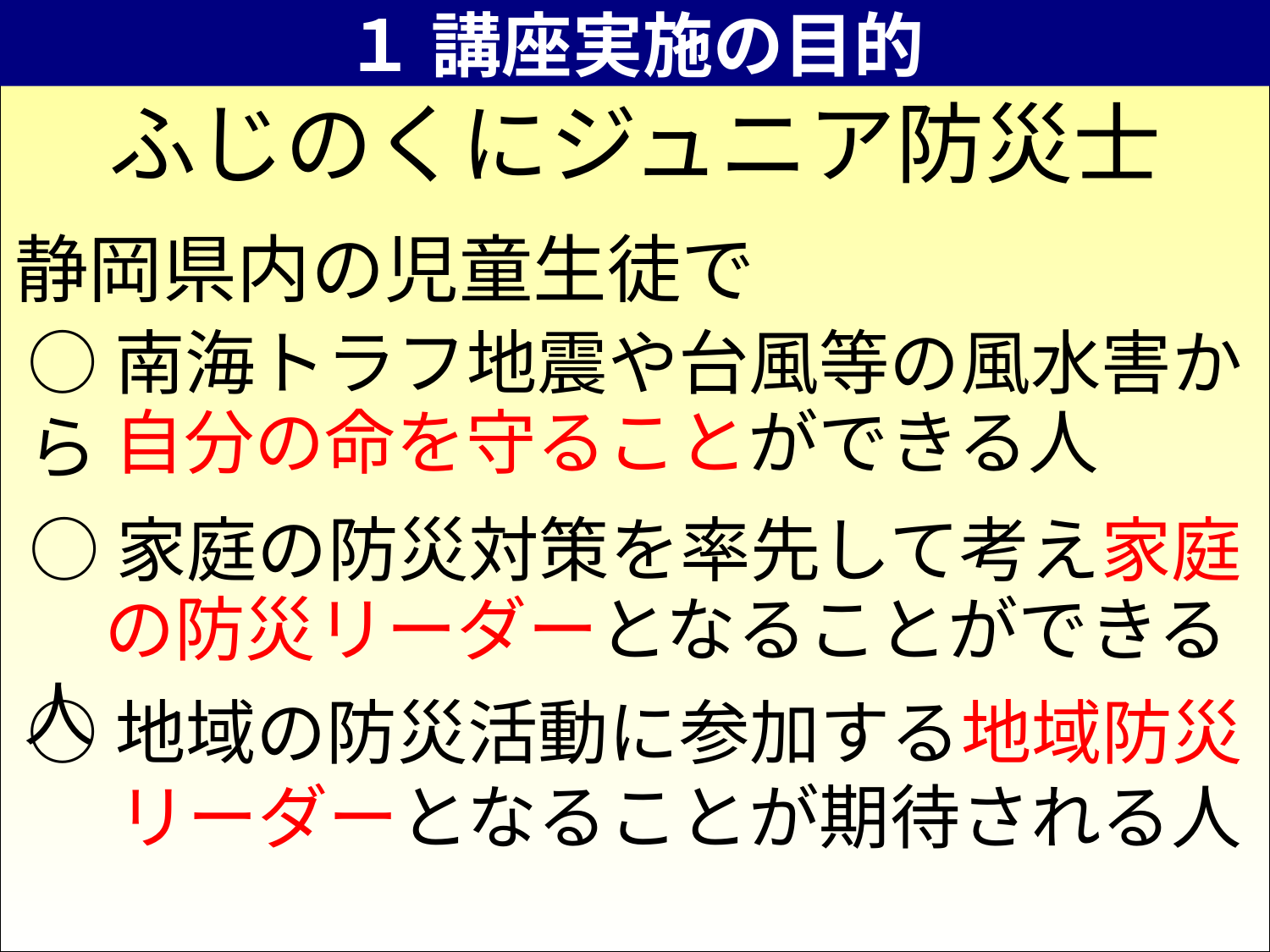

１ 講座実施の目的
ふじのくにジュニア防災士
静岡県内の児童生徒で
○南海トラフ地震や台風等の風水害から
　 自分の命を守ることができる人
○家庭の防災対策を率先して考え家庭
    の防災リーダーとなることができる人
○地域の防災活動に参加する地域防災
     リーダーとなることが期待される人